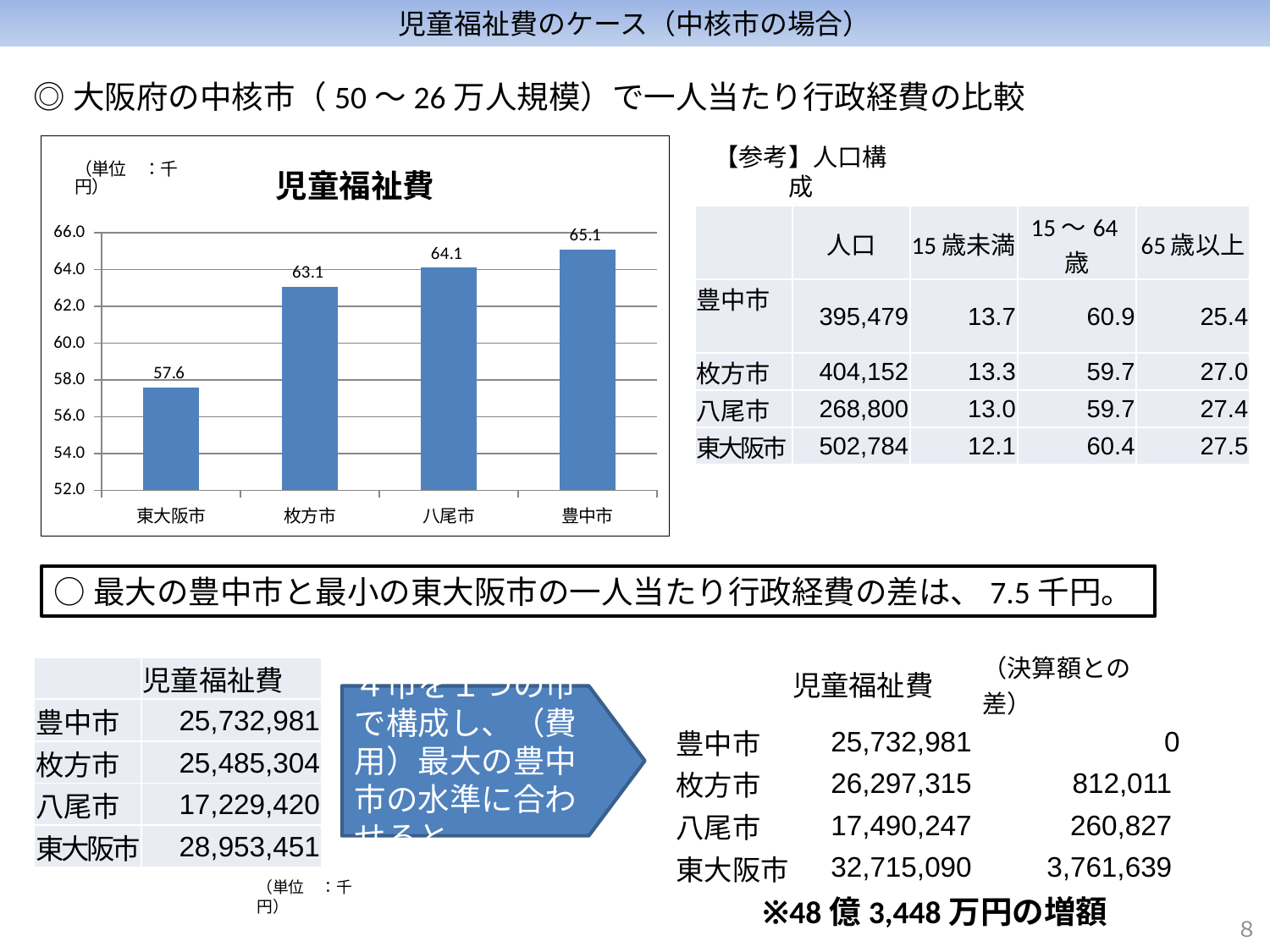

# 児童福祉費のケース（中核市の場合）
◎大阪府の中核市（50～26万人規模）で一人当たり行政経費の比較

### Chart:

| Category | 児童福祉費 |
|---|---|
| 東大阪市 | 57.58626169488289 |
| 枚方市 | 63.05871058413666 |
| 八尾市 | 64.09754464285714 |
| 豊中市 | 65.06788223900637 |
【参考】人口構成
|  | 人口 | 15歳未満 | 15～64歳 | 65歳以上 |
| --- | --- | --- | --- | --- |
| 豊中市 | 395,479 | 13.7 | 60.9 | 25.4 |
| 枚方市 | 404,152 | 13.3 | 59.7 | 27.0 |
| 八尾市 | 268,800 | 13.0 | 59.7 | 27.4 |
| 東大阪市 | 502,784 | 12.1 | 60.4 | 27.5 |
○最大の豊中市と最小の東大阪市の一人当たり行政経費の差は、7.5千円。
|  | 児童福祉費 | （決算額との差） |
| --- | --- | --- |
| 豊中市 | 25,732,981 | 0 |
| 枚方市 | 26,297,315 | 812,011 |
| 八尾市 | 17,490,247 | 260,827 |
| 東大阪市 | 32,715,090 | 3,761,639 |
|  | 児童福祉費 |
| --- | --- |
| 豊中市 | 25,732,981 |
| 枚方市 | 25,485,304 |
| 八尾市 | 17,229,420 |
| 東大阪市 | 28,953,451 |
４市を１つの市で構成し、（費用）最大の豊中市の水準に合わせると
（単位　：千円）
※48億3,448万円の増額
８